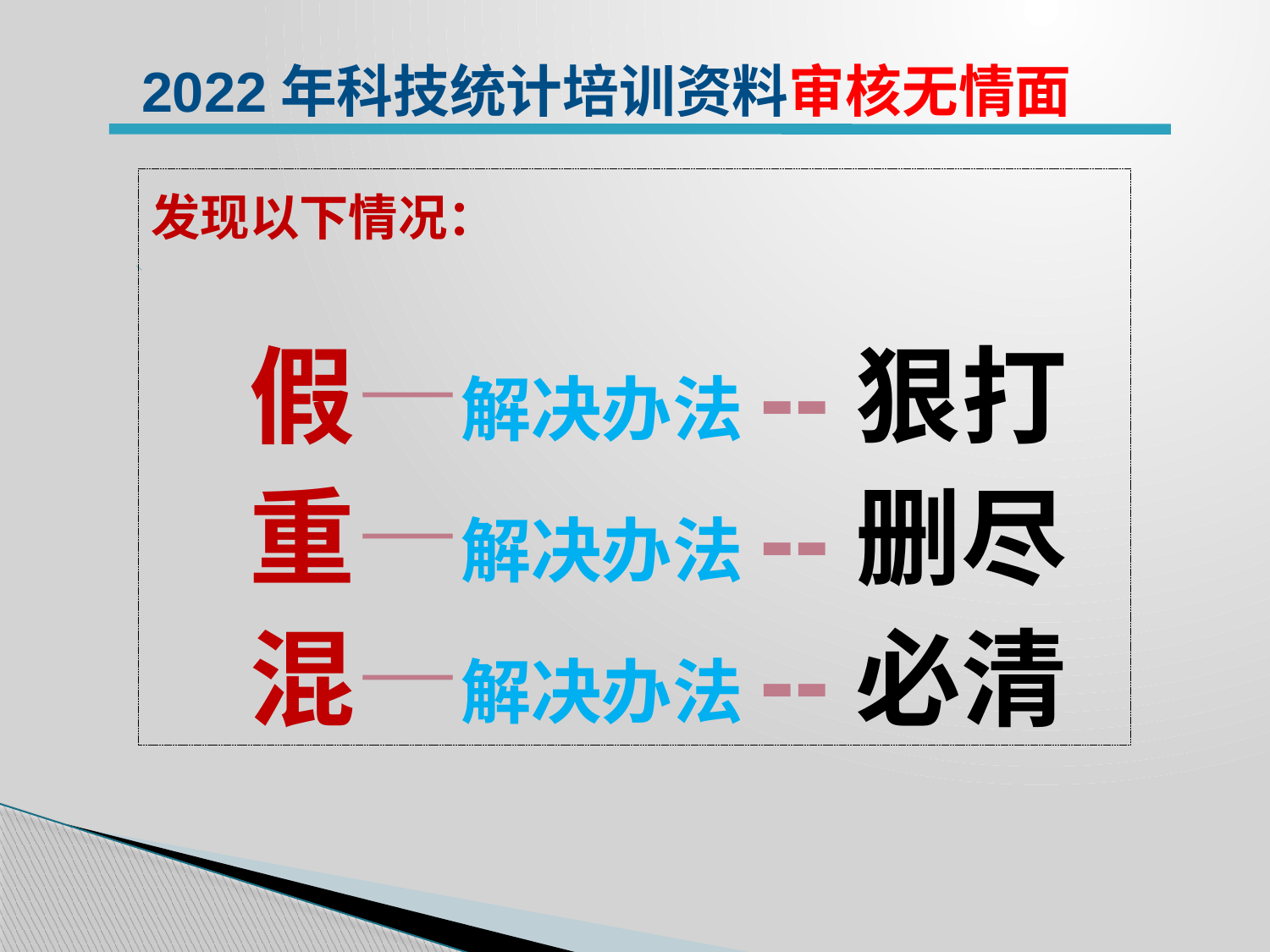

2022年科技统计培训资料审核无情面
发现以下情况：

   假—解决办法--狠打
   重—解决办法--删尽
   混—解决办法--必清